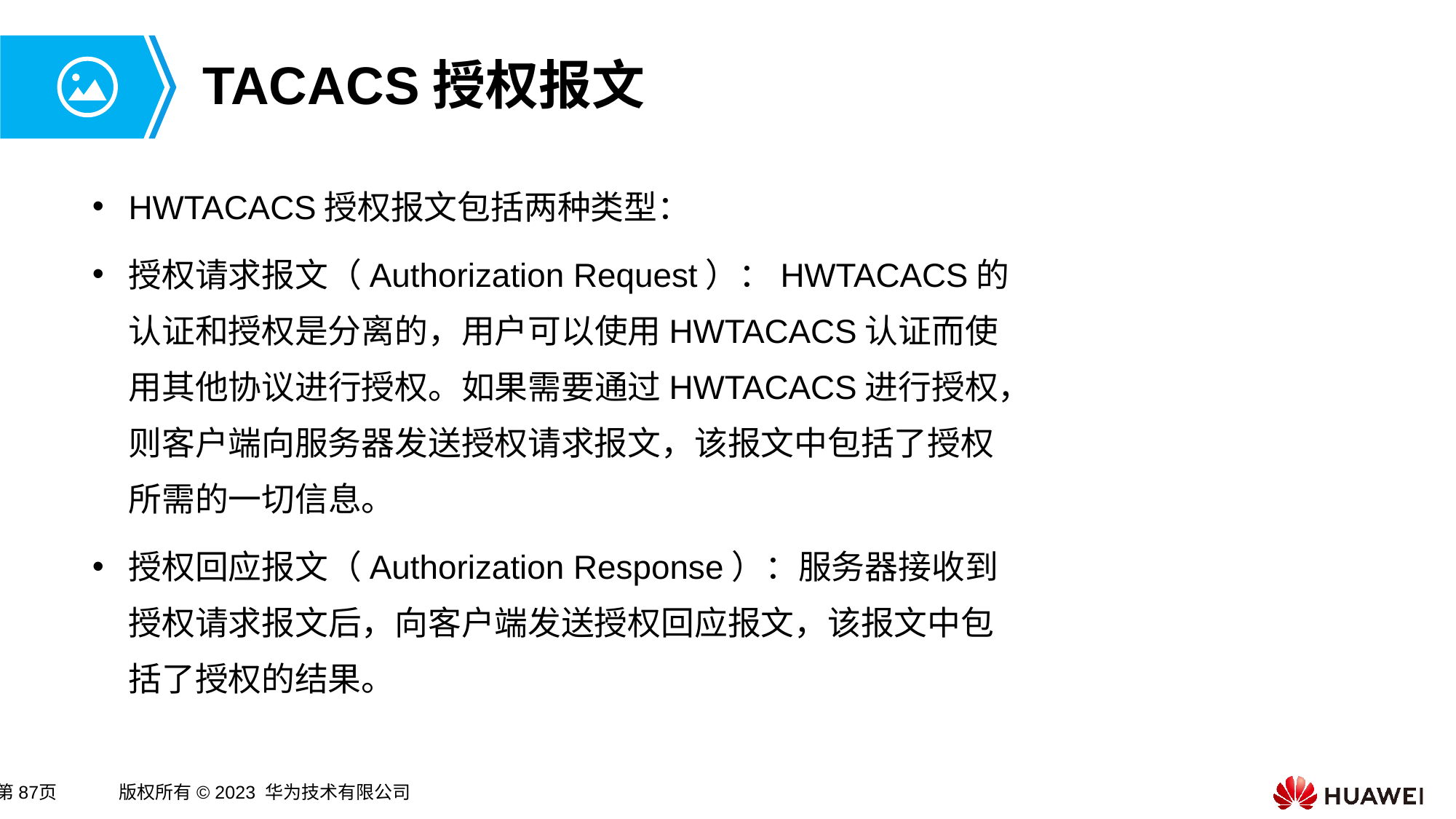

# TACACS授权报文
HWTACACS授权报文包括两种类型：
授权请求报文（Authorization Request）：HWTACACS的认证和授权是分离的，用户可以使用HWTACACS认证而使用其他协议进行授权。如果需要通过HWTACACS进行授权，则客户端向服务器发送授权请求报文，该报文中包括了授权所需的一切信息。
授权回应报文（Authorization Response）：服务器接收到授权请求报文后，向客户端发送授权回应报文，该报文中包括了授权的结果。